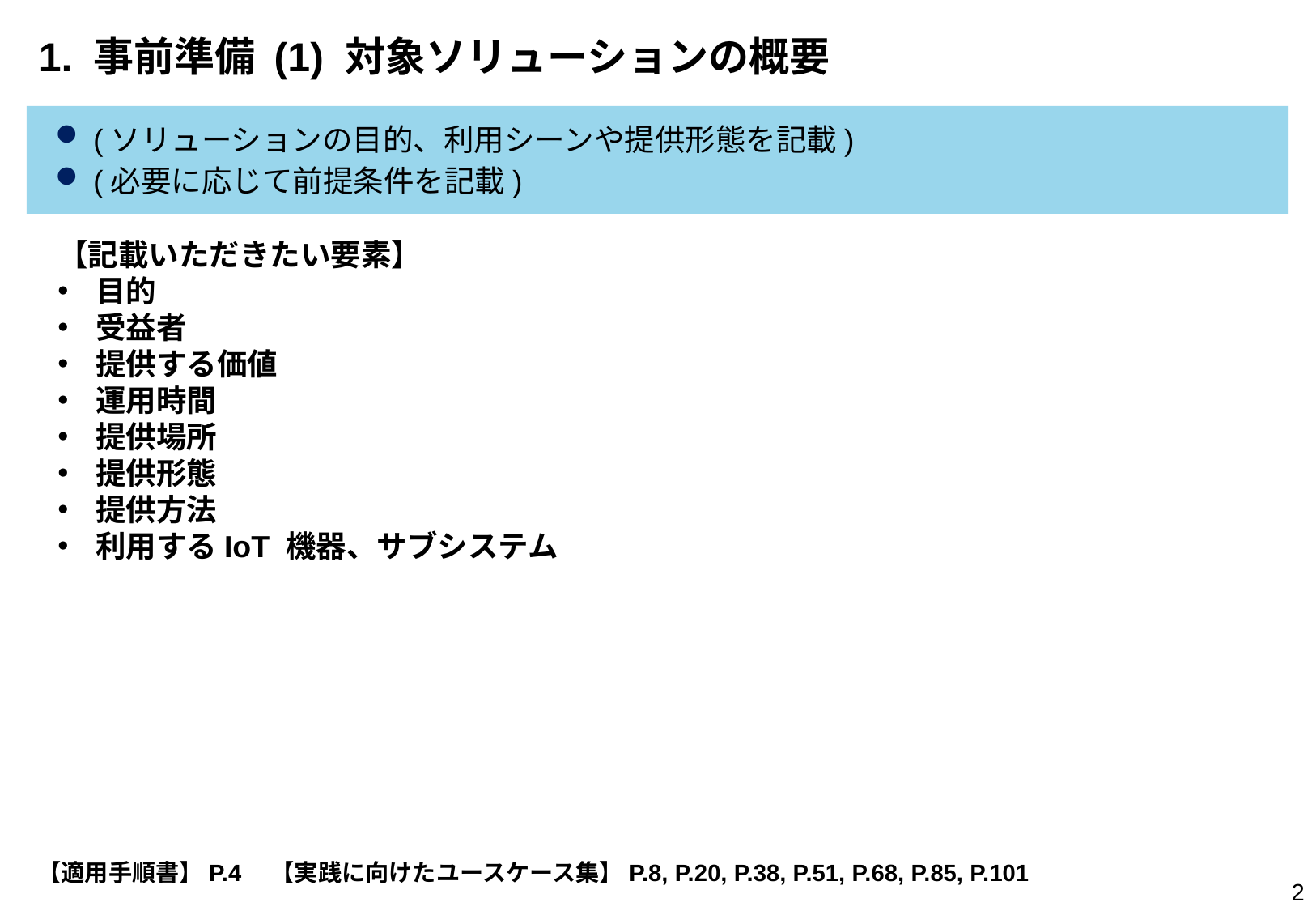

# 1. 事前準備 (1) 対象ソリューションの概要
(ソリューションの目的、利用シーンや提供形態を記載)
(必要に応じて前提条件を記載)
【記載いただきたい要素】
目的
受益者
提供する価値
運用時間
提供場所
提供形態
提供方法
利用するIoT 機器、サブシステム

【適用手順書】P.4　【実践に向けたユースケース集】P.8, P.20, P.38, P.51, P.68, P.85, P.101
2